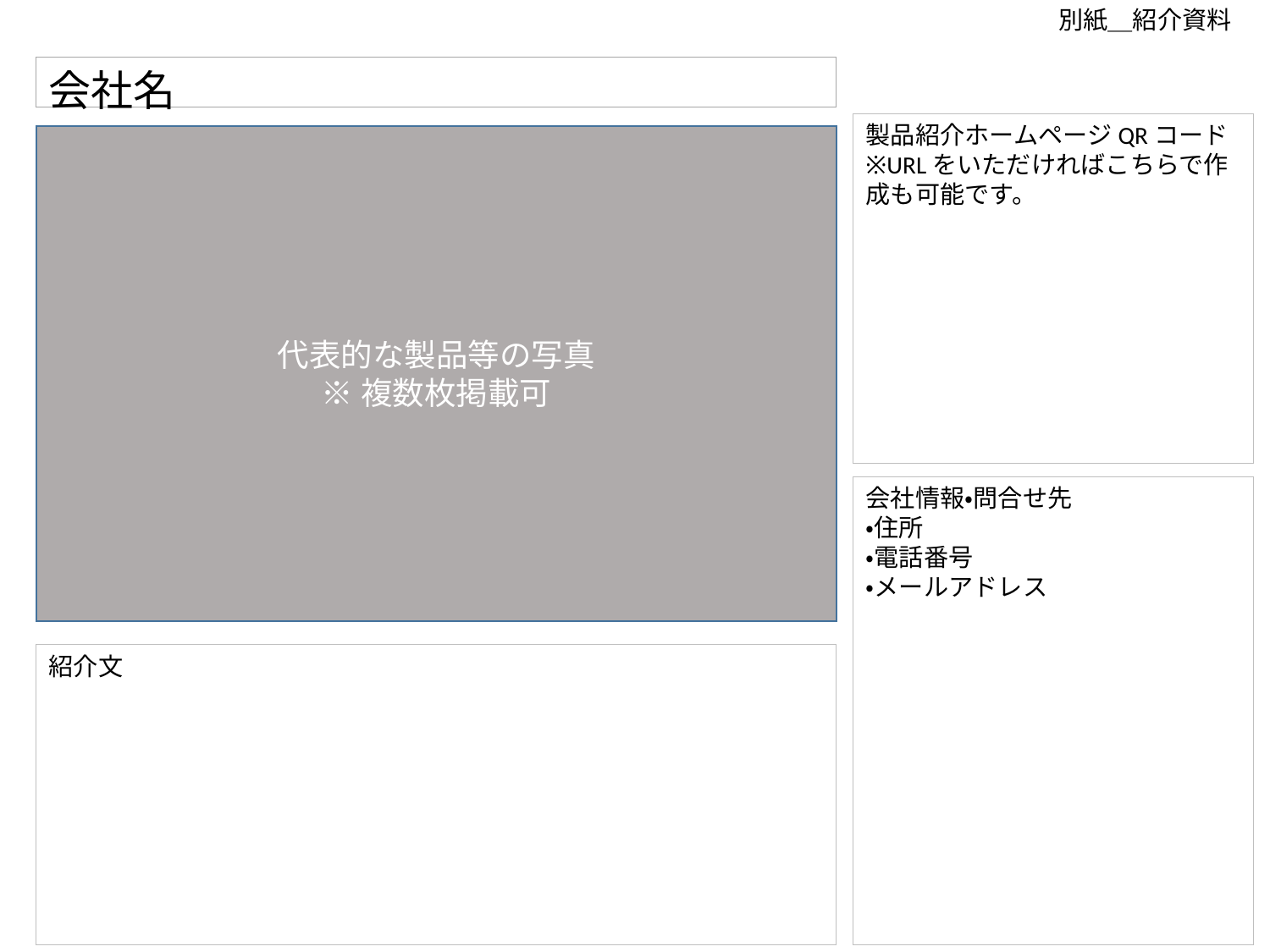

別紙＿紹介資料
会社名
製品紹介ホームページQRコード
※URLをいただければこちらで作成も可能です。
代表的な製品等の写真
※複数枚掲載可
会社情報・問合せ先
・住所
・電話番号
・メールアドレス

紹介文